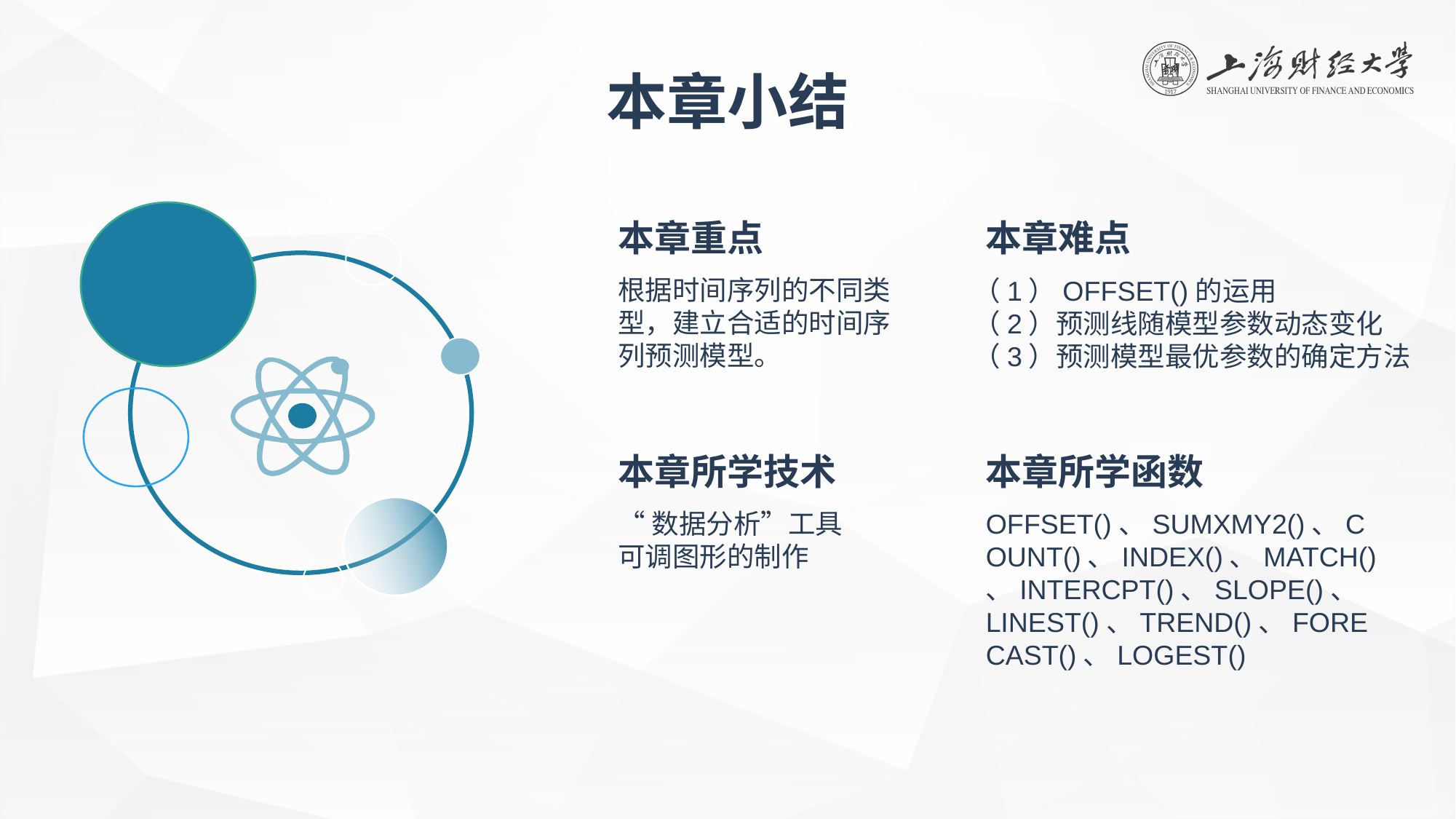

本章小结

本章重点
本章难点
根据时间序列的不同类型，建立合适的时间序列预测模型。
（1）OFFSET()的运用
（2）预测线随模型参数动态变化
（3）预测模型最优参数的确定方法
本章所学技术
本章所学函数
“数据分析”工具
可调图形的制作
OFFSET()、SUMXMY2()、COUNT()、INDEX()、MATCH()、INTERCPT()、SLOPE()、LINEST()、TREND()、FORECAST()、LOGEST()